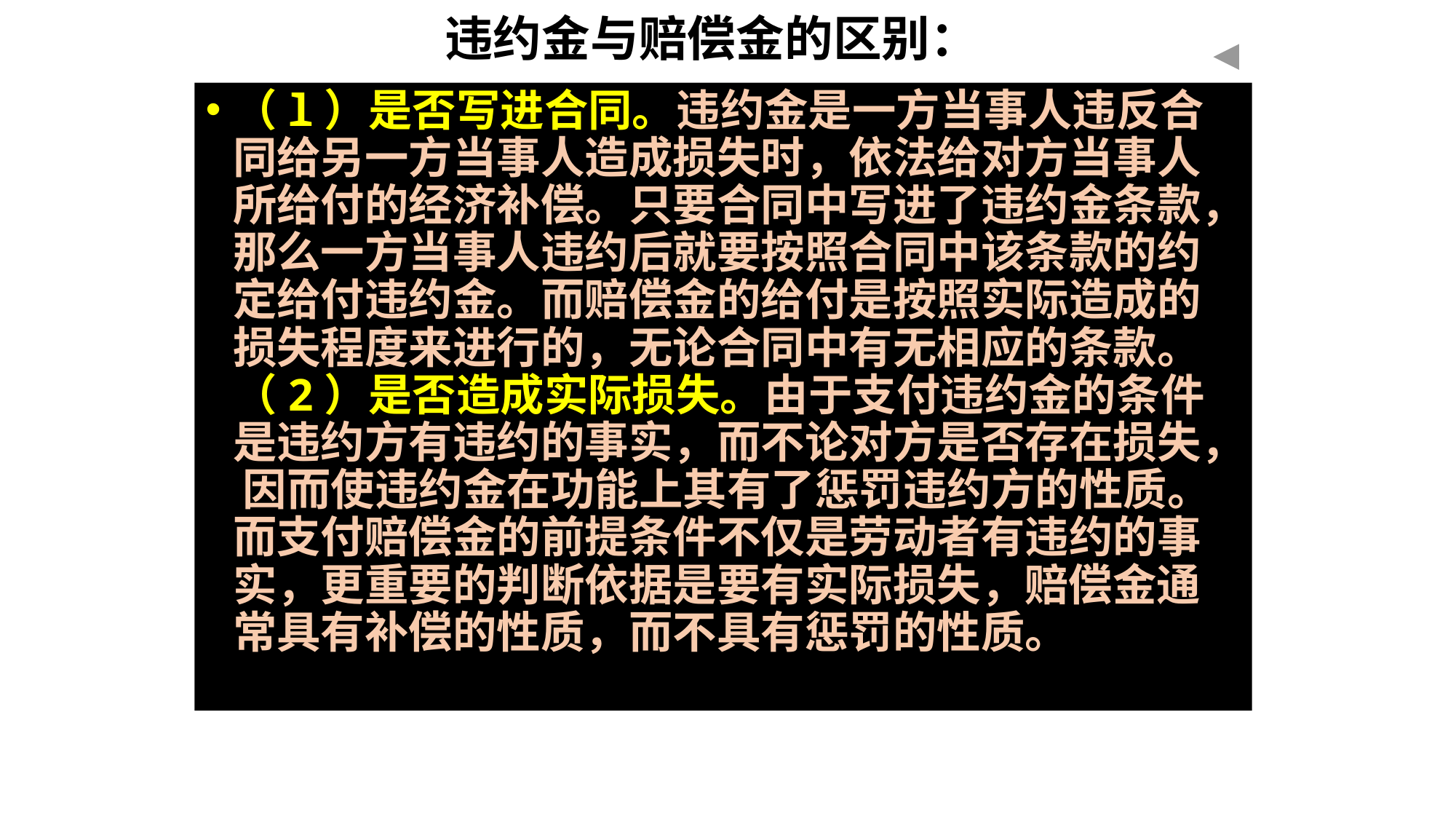

违约金与赔偿金的区别：

（l）是否写进合同。违约金是一方当事人违反合同给另一方当事人造成损失时，依法给对方当事人所给付的经济补偿。只要合同中写进了违约金条款，那么一方当事人违约后就要按照合同中该条款的约 定给付违约金。而赔偿金的给付是按照实际造成的损失程度来进行的，无论合同中有无相应的条款。
（2）是否造成实际损失。由于支付违约金的条件是违约方有违约的事实，而不论对方是否存在损失， 因而使违约金在功能上其有了惩罚违约方的性质。而支付赔偿金的前提条件不仅是劳动者有违约的事实，更重要的判断依据是要有实际损失，赔偿金通常具有补偿的性质，而不具有惩罚的性质。